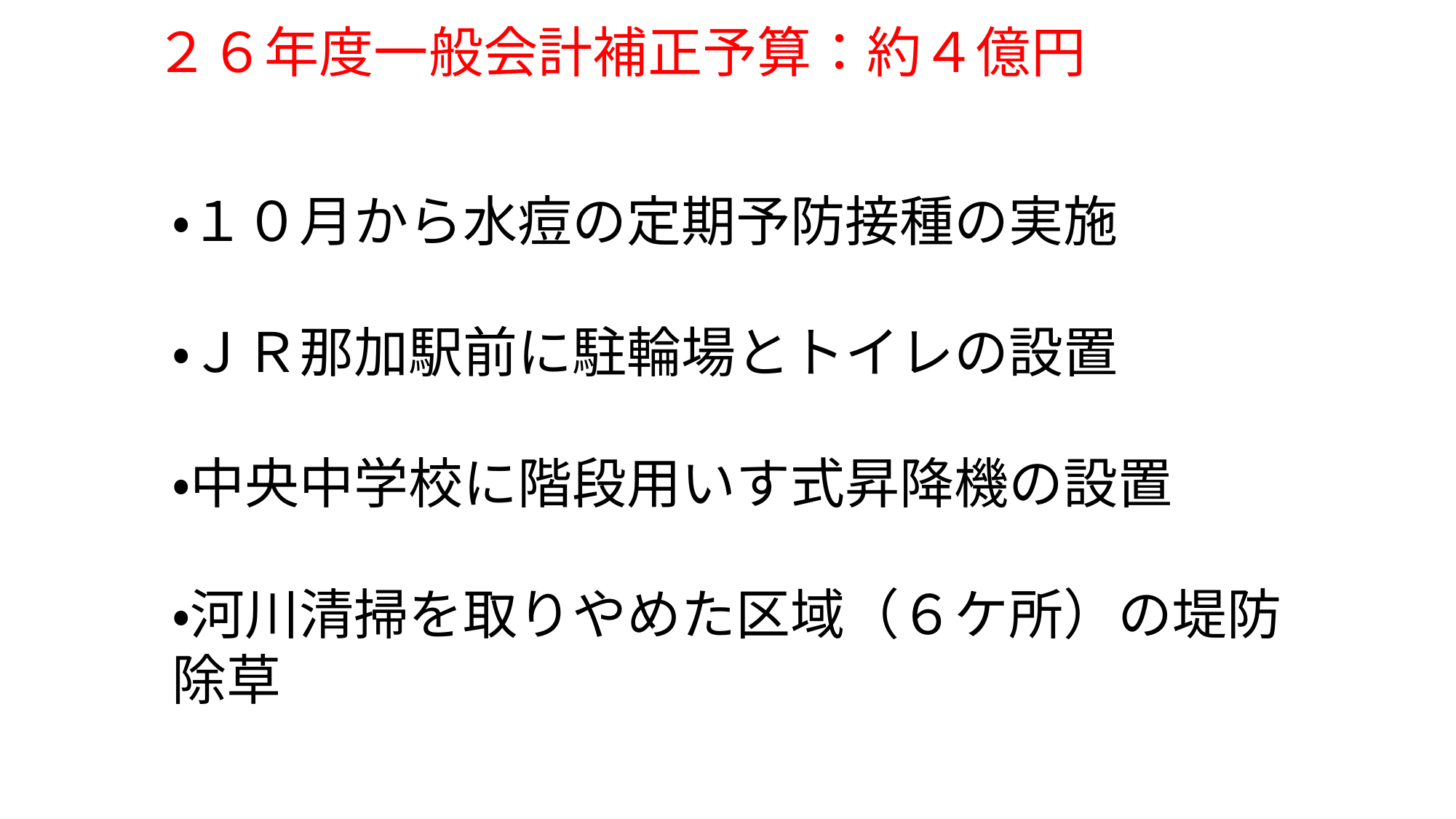

# ２６年度一般会計補正予算：約４億円
・１０月から水痘の定期予防接種の実施

・ＪＲ那加駅前に駐輪場とトイレの設置

・中央中学校に階段用いす式昇降機の設置

・河川清掃を取りやめた区域（６ケ所）の堤防除草